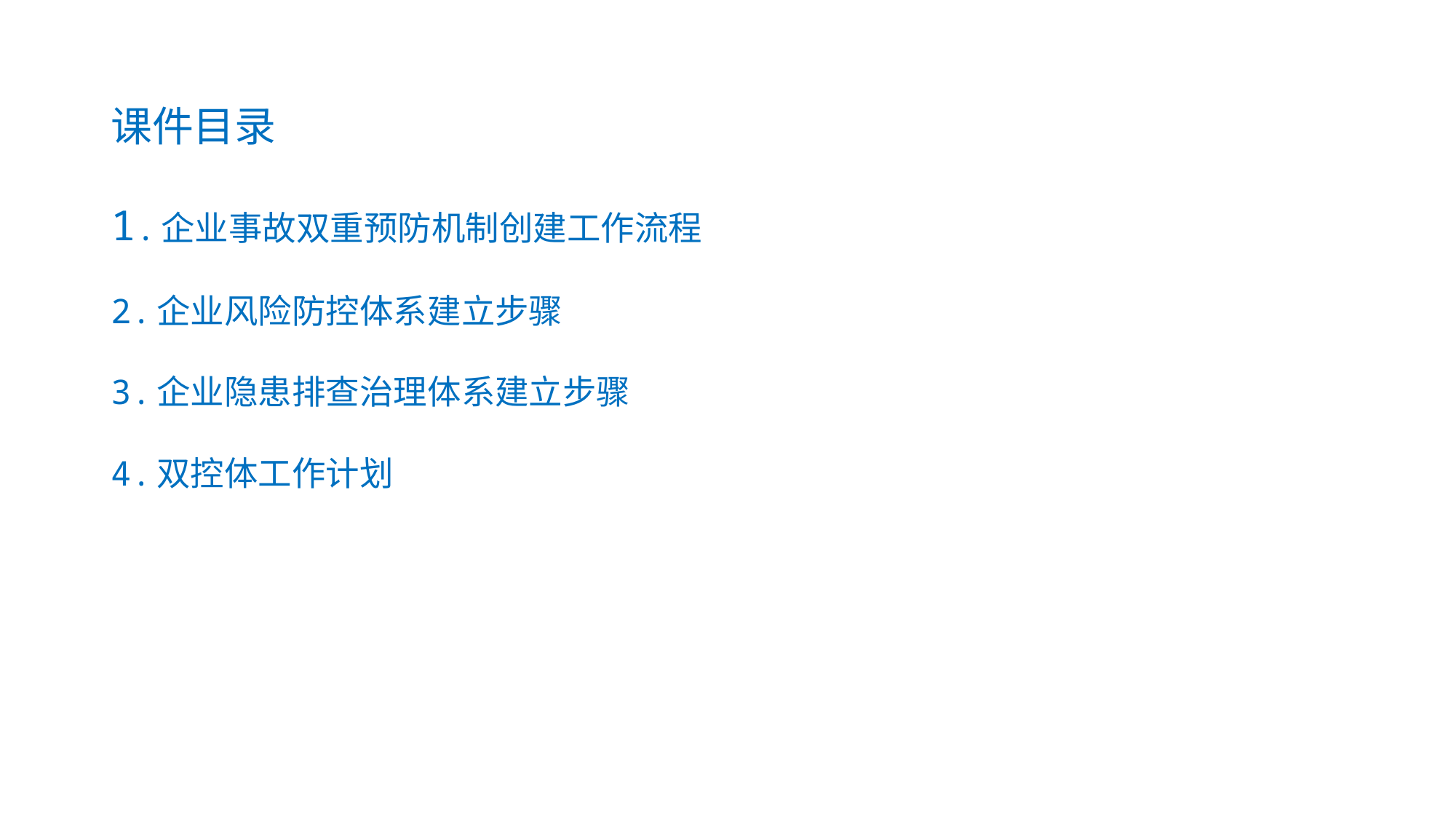

# 课件目录 1.企业事故双重预防机制创建工作流程 2.企业风险防控体系建立步骤 3.企业隐患排查治理体系建立步骤 4.双控体工作计划